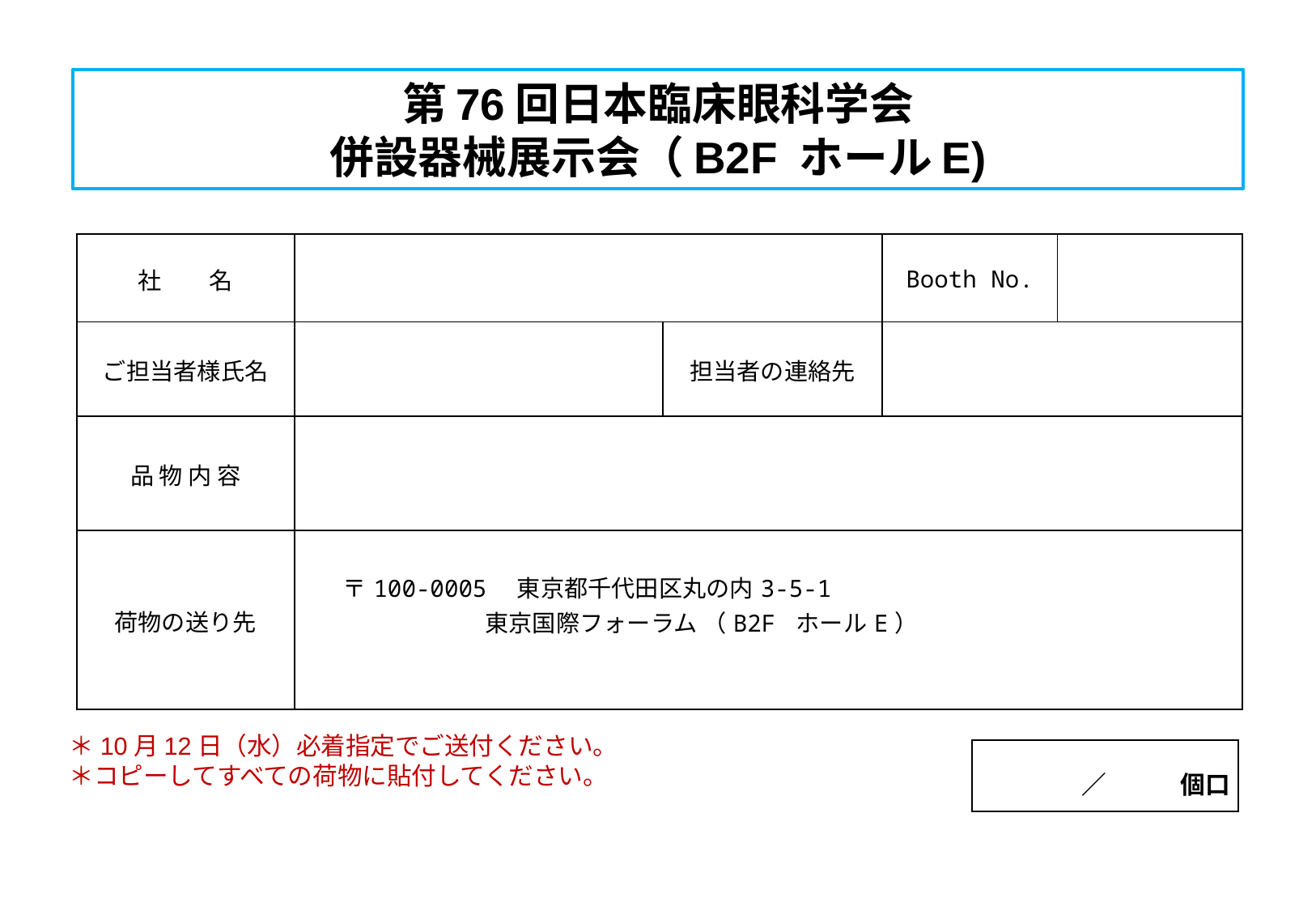

# 第76回日本臨床眼科学会 併設器械展示会（B2F ホールE)
| 社　　名 |  |  | Booth No. |  |
| --- | --- | --- | --- | --- |
| ご担当者様氏名 |  | 担当者の連絡先 |  |  |
| 品 物 内 容 |  |  |  |  |
| 荷物の送り先 | 〒100-0005　東京都千代田区丸の内3-5-1 　　　　　　　　東京国際フォーラム （B2F ホールE） |  |  |  |

＊10月12日（水）必着指定でご送付ください。
＊コピーしてすべての荷物に貼付してください。

　　　／　　　個口